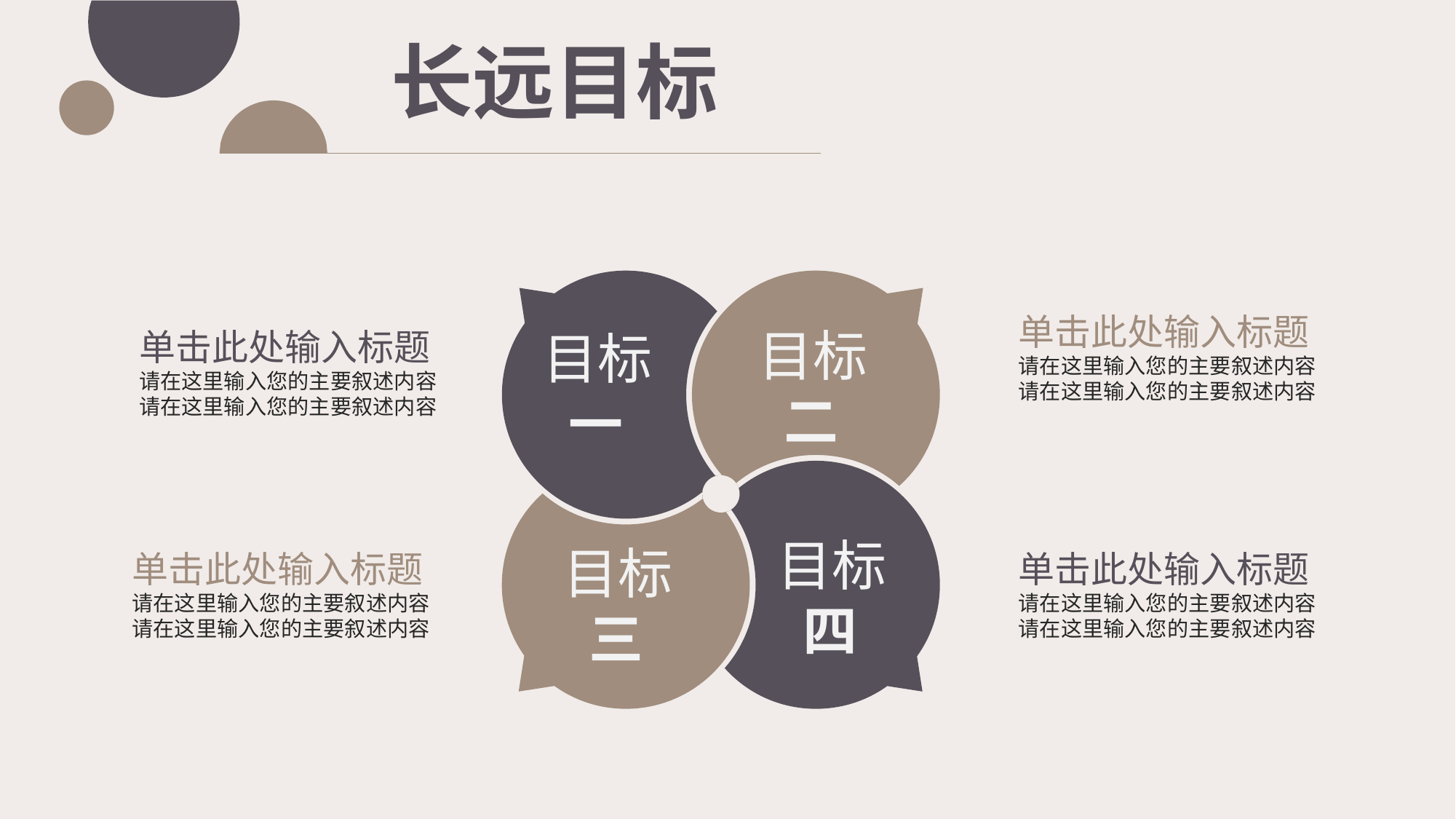

长远目标

目标
 二
目标
 一

目标
 四
目标
 三
单击此处输入标题
请在这里输入您的主要叙述内容
请在这里输入您的主要叙述内容

单击此处输入标题
请在这里输入您的主要叙述内容
请在这里输入您的主要叙述内容

单击此处输入标题
请在这里输入您的主要叙述内容
请在这里输入您的主要叙述内容

单击此处输入标题
请在这里输入您的主要叙述内容
请在这里输入您的主要叙述内容